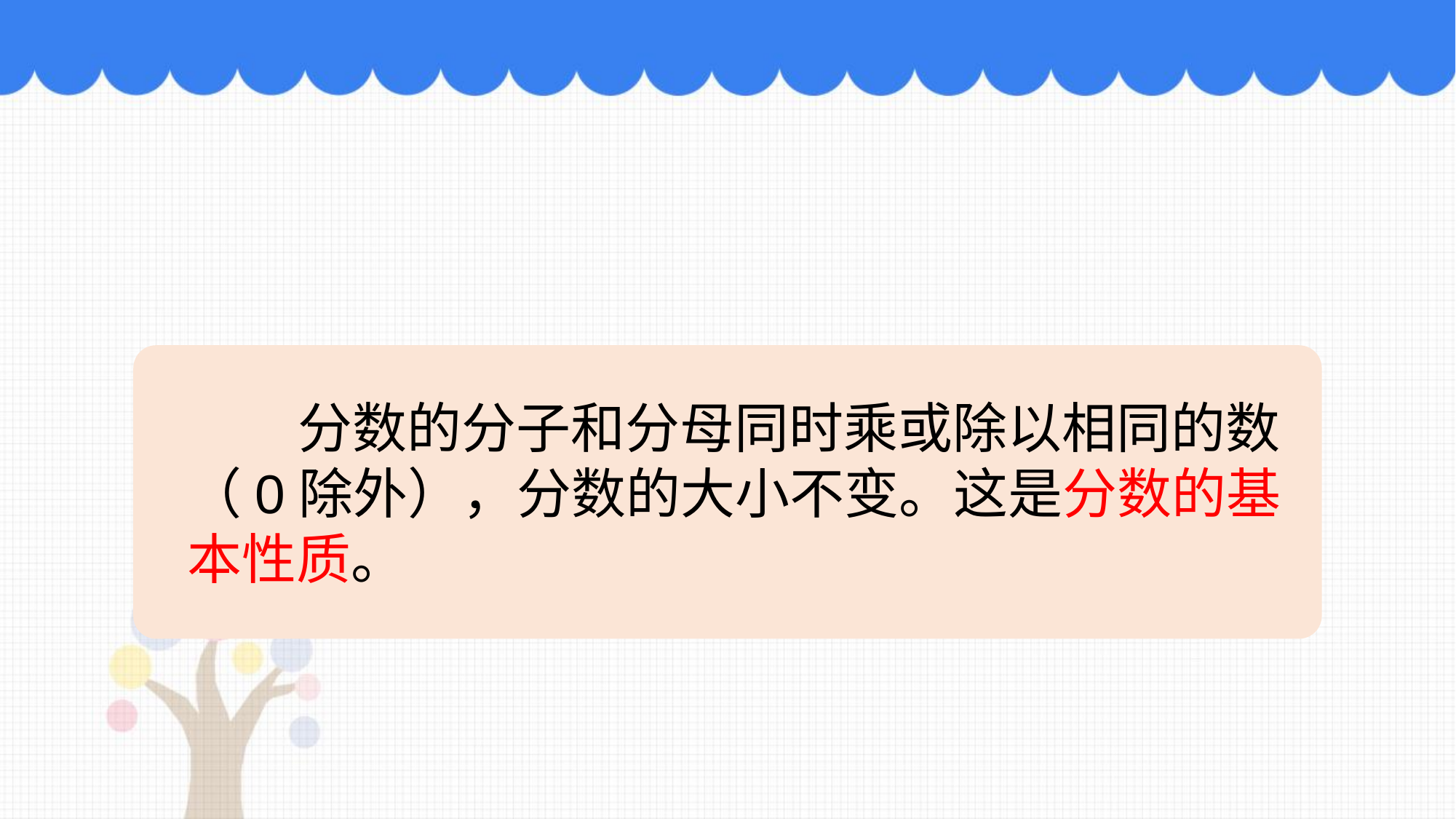

分数的分子和分母同时乘或除以相同的数（0除外），分数的大小不变。这是分数的基本性质。
小○结